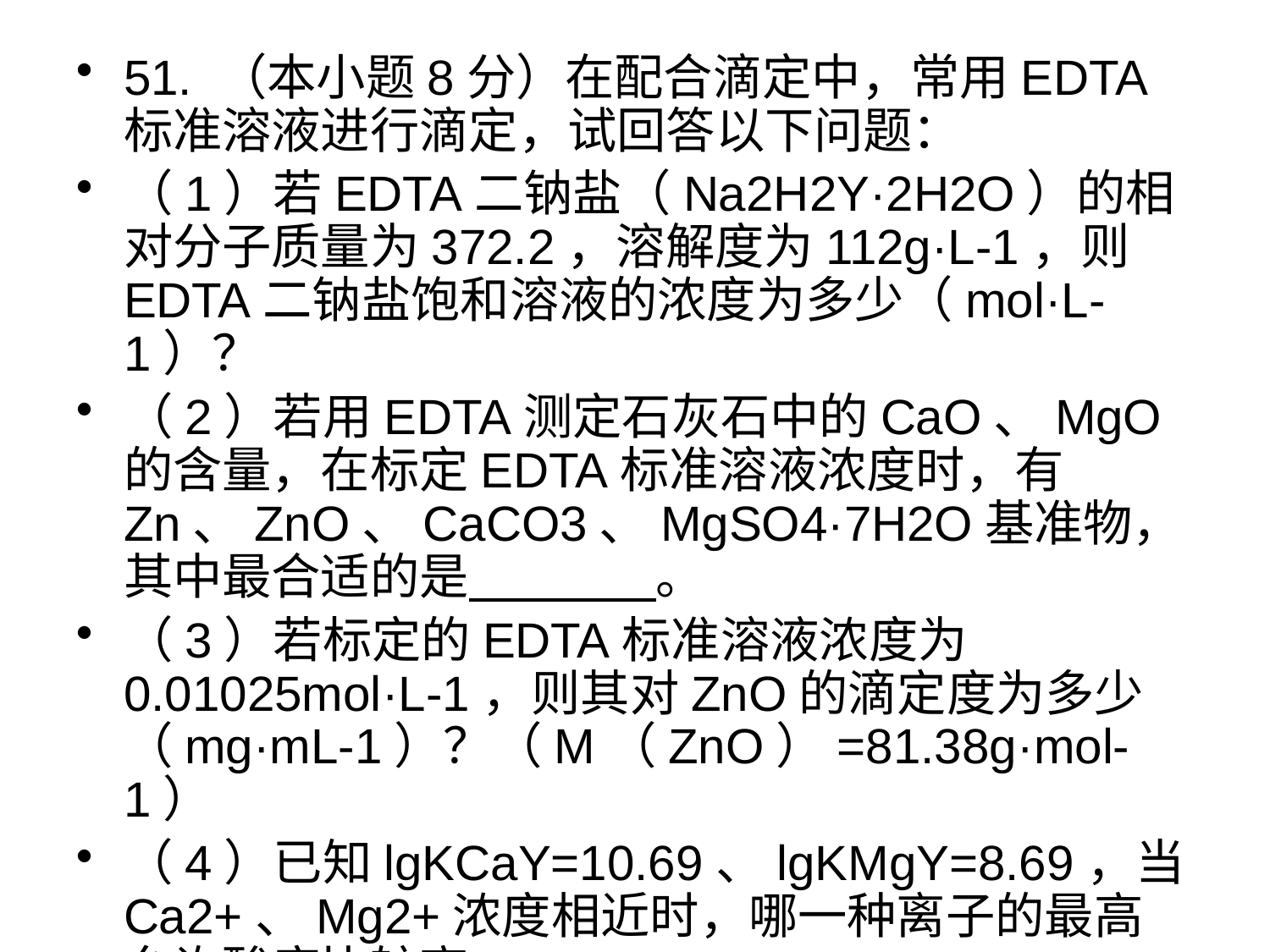

51. （本小题8分）在配合滴定中，常用EDTA标准溶液进行滴定，试回答以下问题：
（1）若EDTA二钠盐（Na2H2Y·2H2O）的相对分子质量为372.2，溶解度为112g·L-1，则EDTA二钠盐饱和溶液的浓度为多少（mol·L-1）？
（2）若用EDTA测定石灰石中的CaO、MgO的含量，在标定EDTA标准溶液浓度时，有Zn、ZnO、CaCO3、MgSO4­·7H2O基准物，其中最合适的是                 。
（3）若标定的EDTA标准溶液浓度为0.01025mol·L-1，则其对ZnO的滴定度为多少（mg·mL-1）？（M（ZnO）=81.38g·mol-1）
（4）已知lgKCaY=10.69、lgKMgY=8.69，当Ca2+、Mg2+浓度相近时，哪一种离子的最高允许酸度比较高